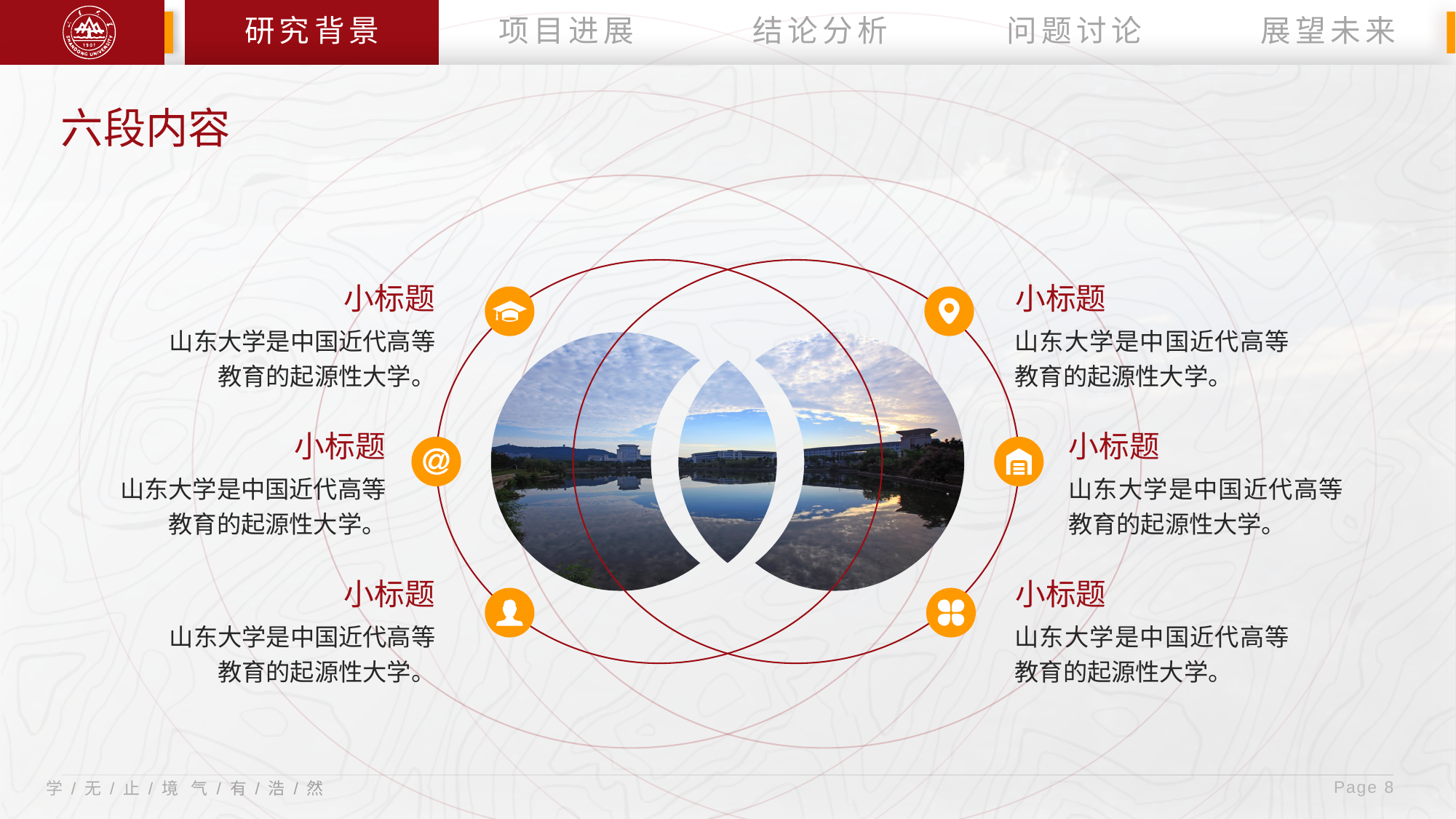

研究背景
项目进展
结论分析
问题讨论
展望未来

六段内容

小标题
小标题

山东大学是中国近代高等教育的起源性大学。
山东大学是中国近代高等教育的起源性大学。

小标题
小标题

山东大学是中国近代高等教育的起源性大学。
山东大学是中国近代高等教育的起源性大学。
小标题
小标题

山东大学是中国近代高等教育的起源性大学。
山东大学是中国近代高等教育的起源性大学。
  Page 8